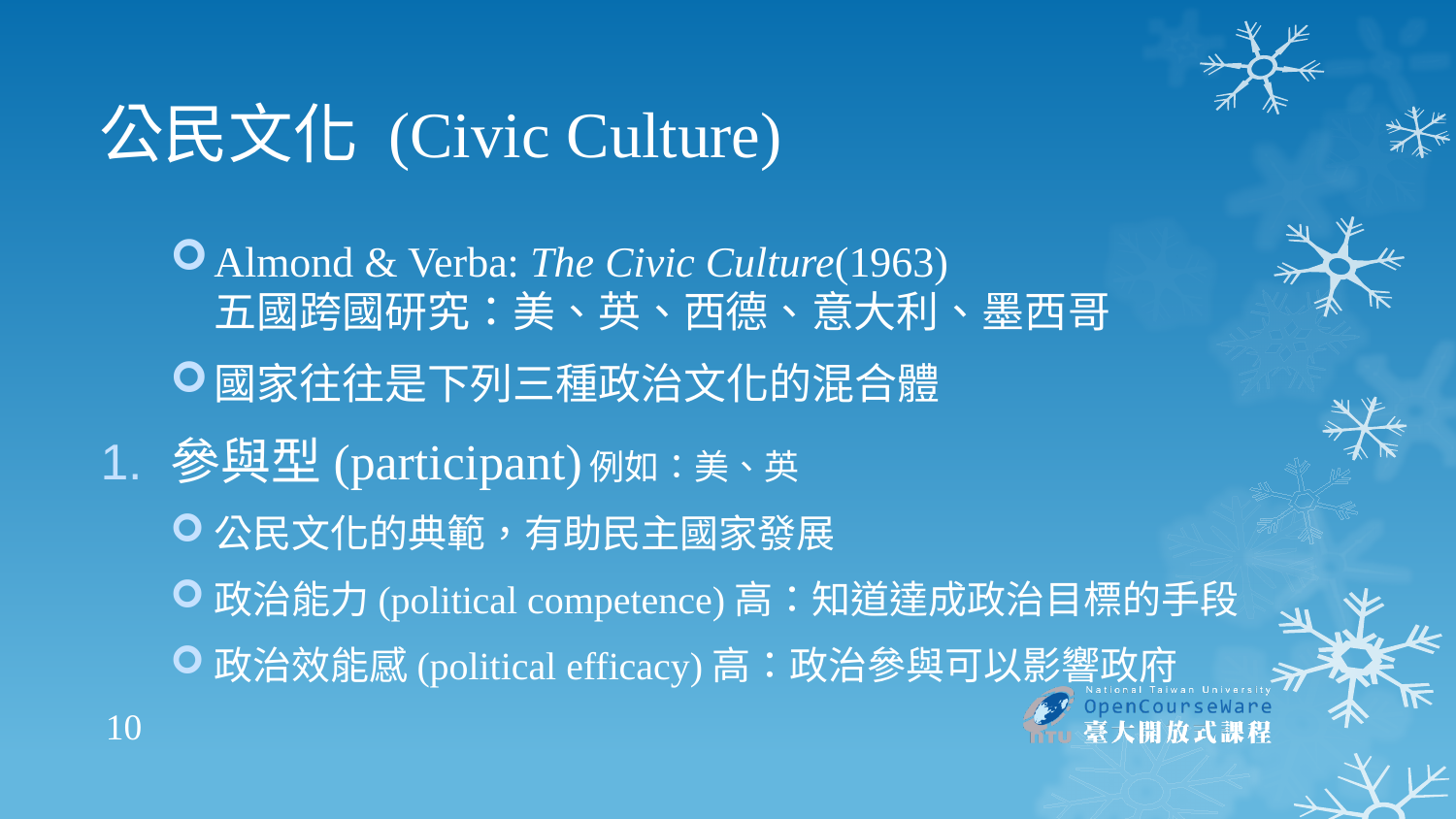

# 公民文化 (Civic Culture)
Almond & Verba: The Civic Culture(1963)
五國跨國研究：美、英、西德、意大利、墨西哥
國家往往是下列三種政治文化的混合體
參與型(participant)		例如：美、英
公民文化的典範，有助民主國家發展
政治能力(political competence)高：知道達成政治目標的手段
政治效能感(political efficacy)高：政治參與可以影響政府
10